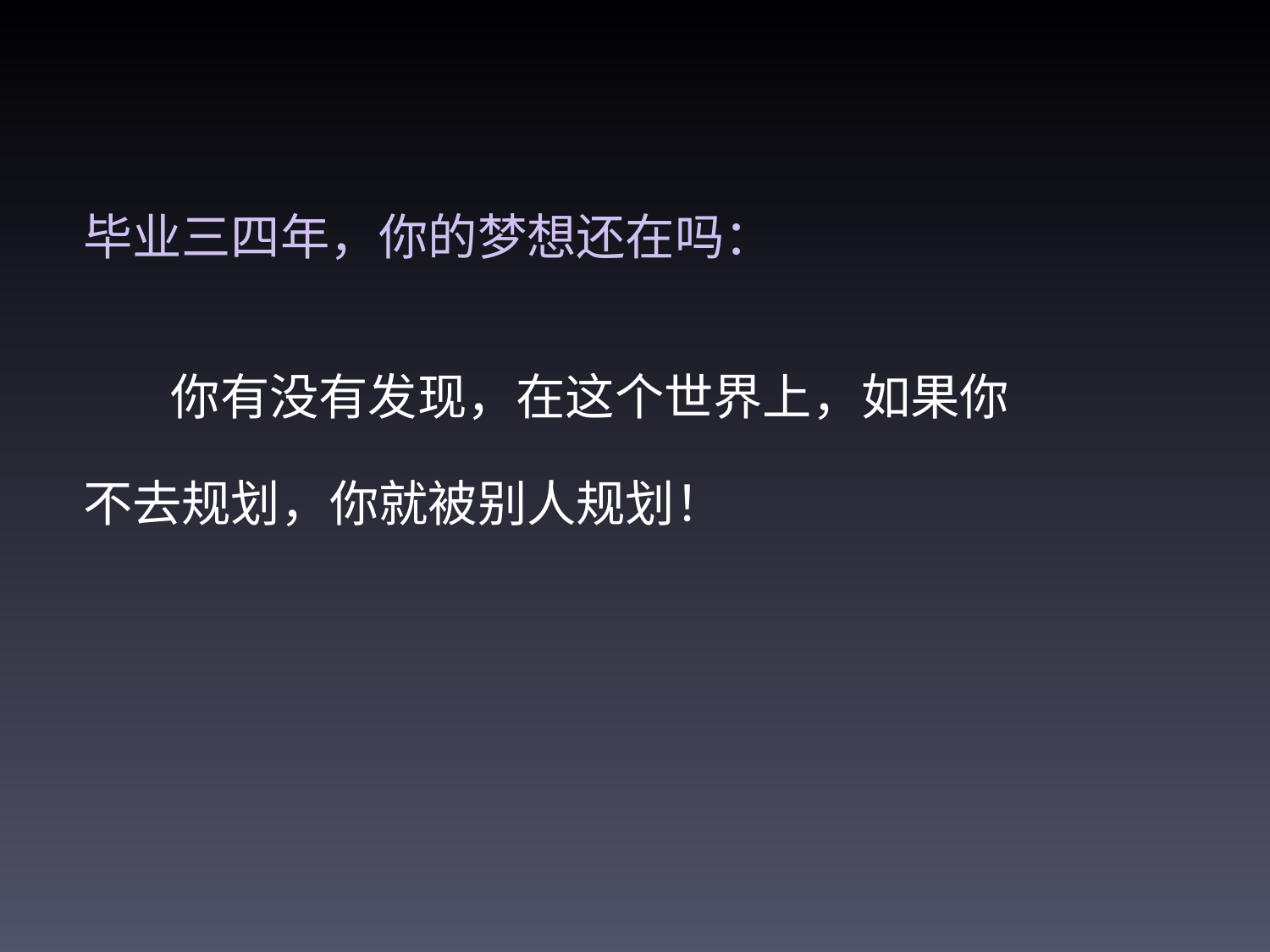

# 毕业三四年，你的梦想还在吗： 你有没有发现，在这个世界上，如果你 不去规划，你就被别人规划！